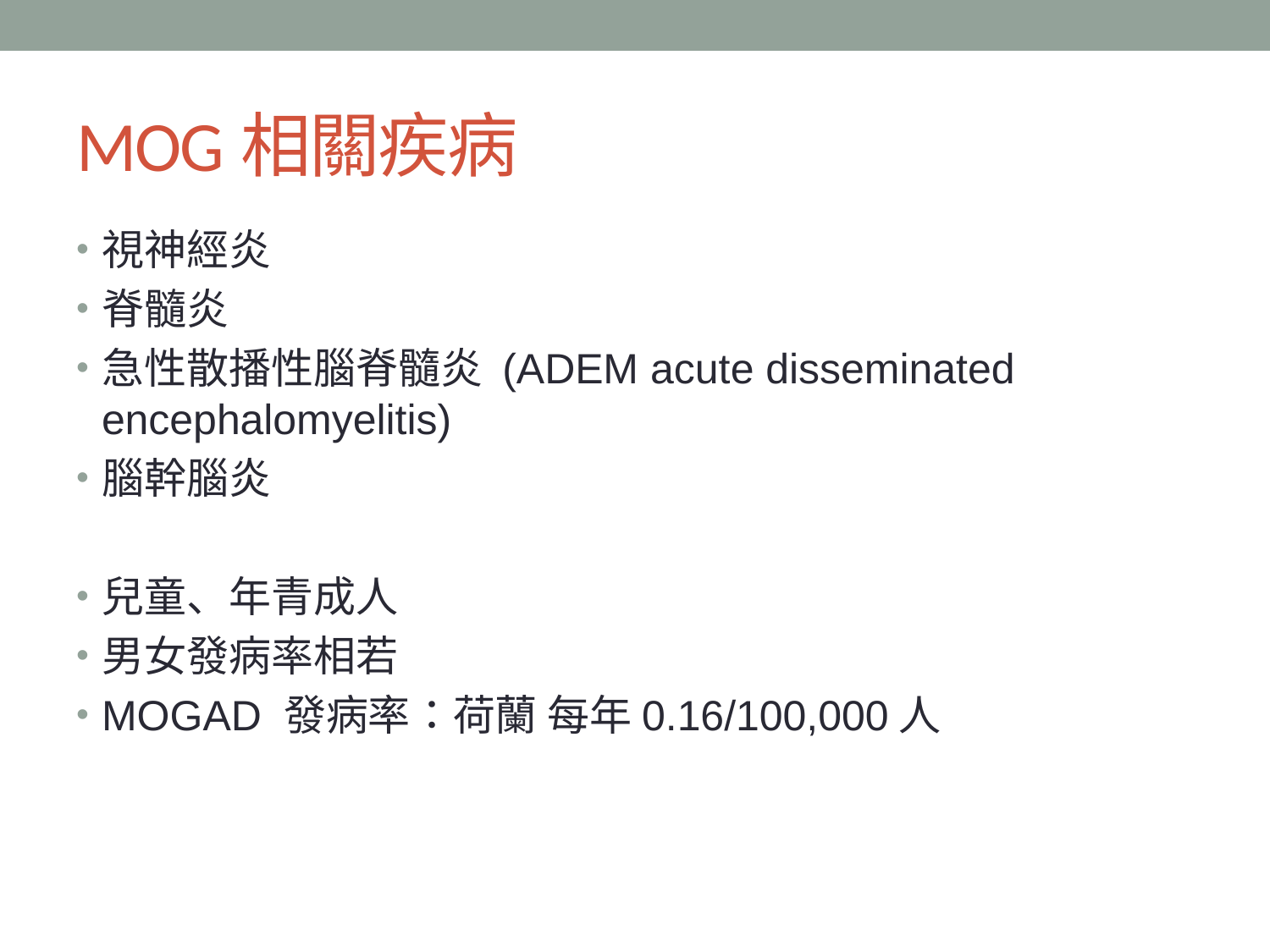

# MOG相關疾病
視神經炎
脊髓炎
急性散播性腦脊髓炎 (ADEM acute disseminated encephalomyelitis)
腦幹腦炎

兒童、年青成人
男女發病率相若
MOGAD 發病率：荷蘭 每年0.16/100,000人